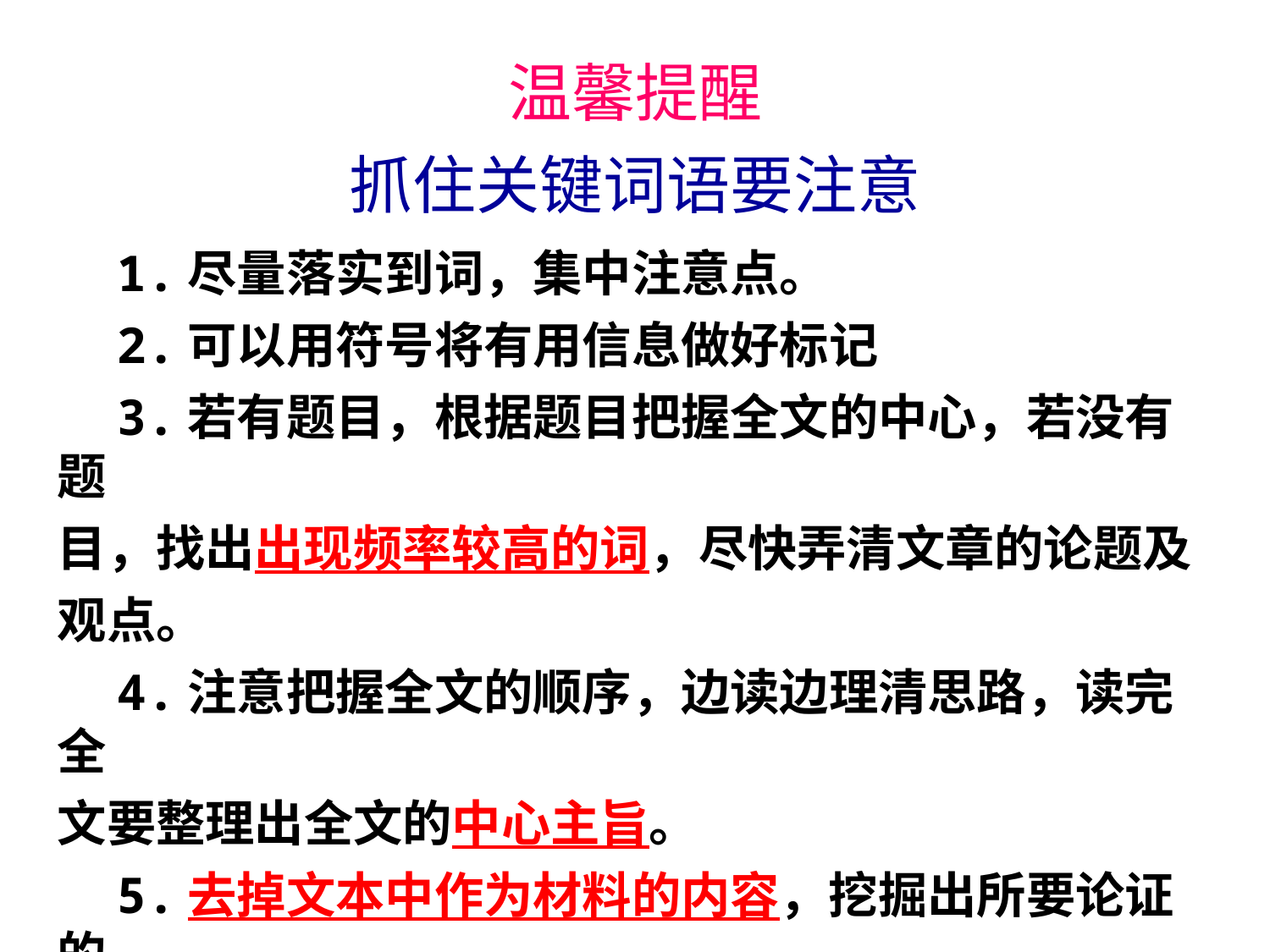

温馨提醒

抓住关键词语要注意
  1.尽量落实到词，集中注意点。

  2.可以用符号将有用信息做好标记

  3.若有题目，根据题目把握全文的中心，若没有题

目，找出出现频率较高的词，尽快弄清文章的论题及

观点。

  4.注意把握全文的顺序，边读边理清思路，读完全

文要整理出全文的中心主旨。

  5.去掉文本中作为材料的内容，挖掘出所要论证的

话语。